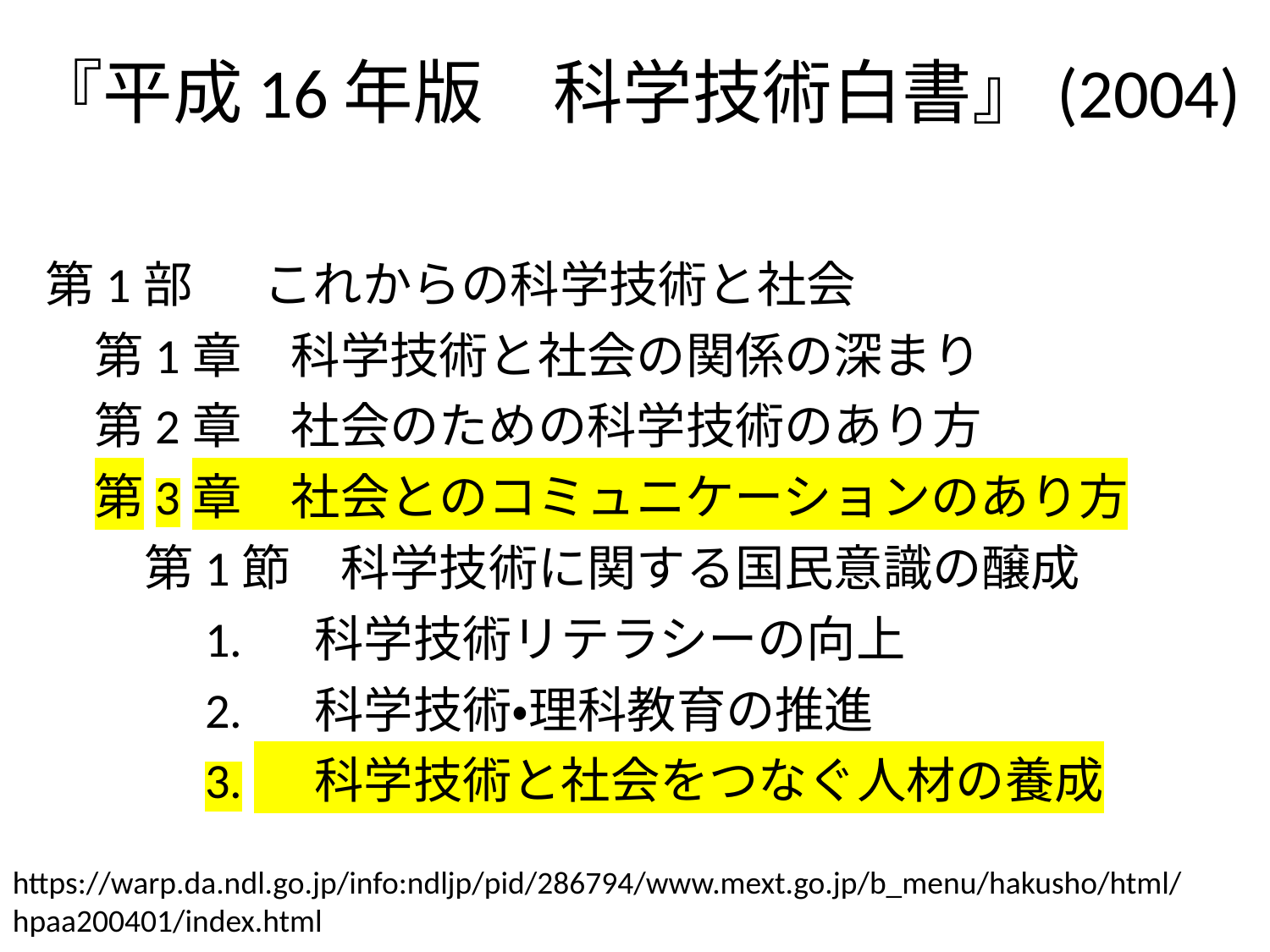

# 『平成16年版　科学技術白書』(2004)
第1部 　 これからの科学技術と社会
　第1章　科学技術と社会の関係の深まり
　第2章　社会のための科学技術のあり方
　第3章　社会とのコミュニケーションのあり方
　　第1節　科学技術に関する国民意識の醸成
　　　1.　 科学技術リテラシーの向上
　　　2.　 科学技術・理科教育の推進
　　　3.　 科学技術と社会をつなぐ人材の養成
https://warp.da.ndl.go.jp/info:ndljp/pid/286794/www.mext.go.jp/b_menu/hakusho/html/hpaa200401/index.html